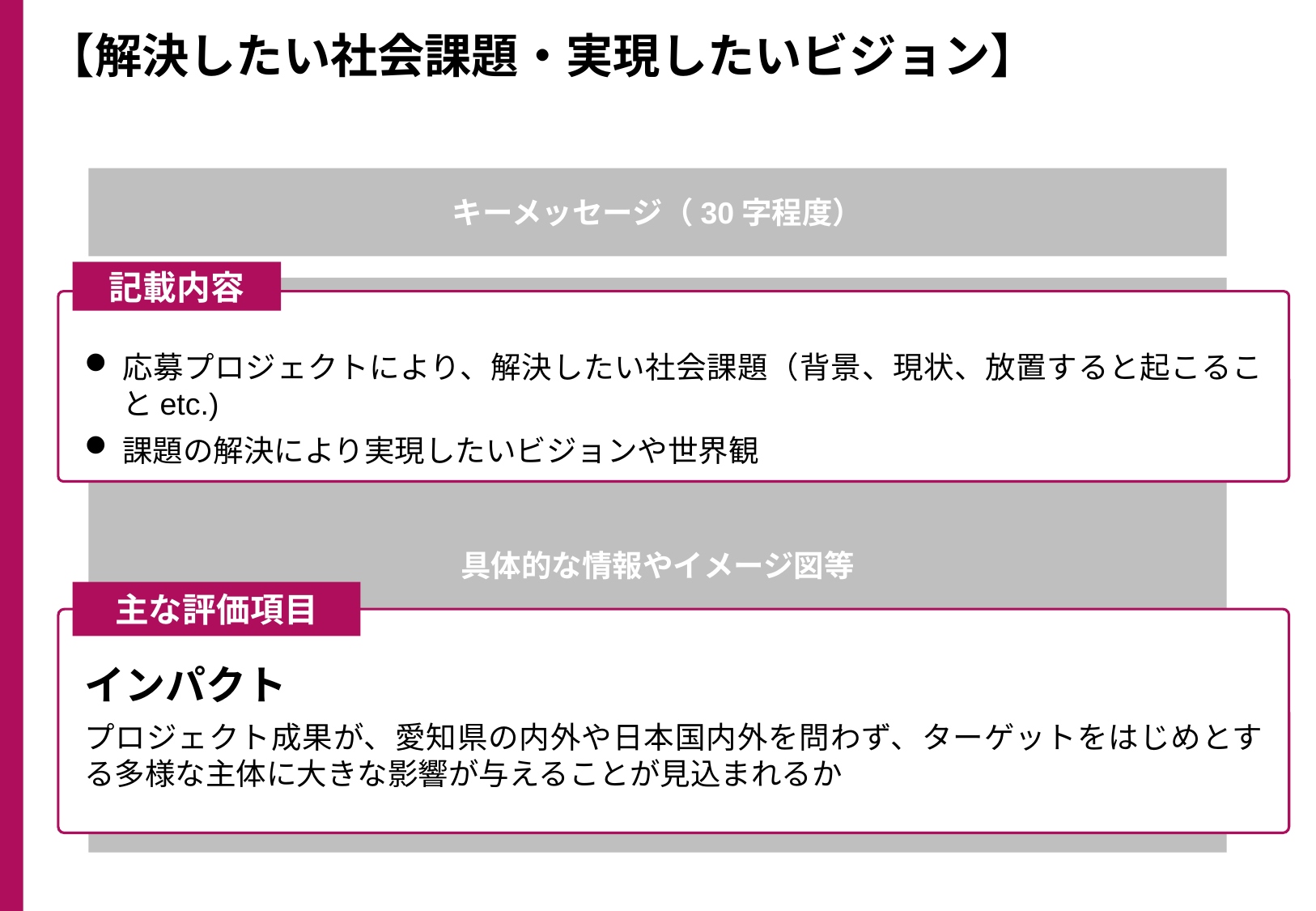

【解決したい社会課題・実現したいビジョン】
キーメッセージ（30字程度）
記載内容

応募プロジェクトにより、解決したい社会課題（背景、現状、放置すると起こることetc.)
課題の解決により実現したいビジョンや世界観
具体的な情報やイメージ図等
主な評価項目

インパクト
プロジェクト成果が、愛知県の内外や日本国内外を問わず、ターゲットをはじめとする多様な主体に大きな影響が与えることが見込まれるか